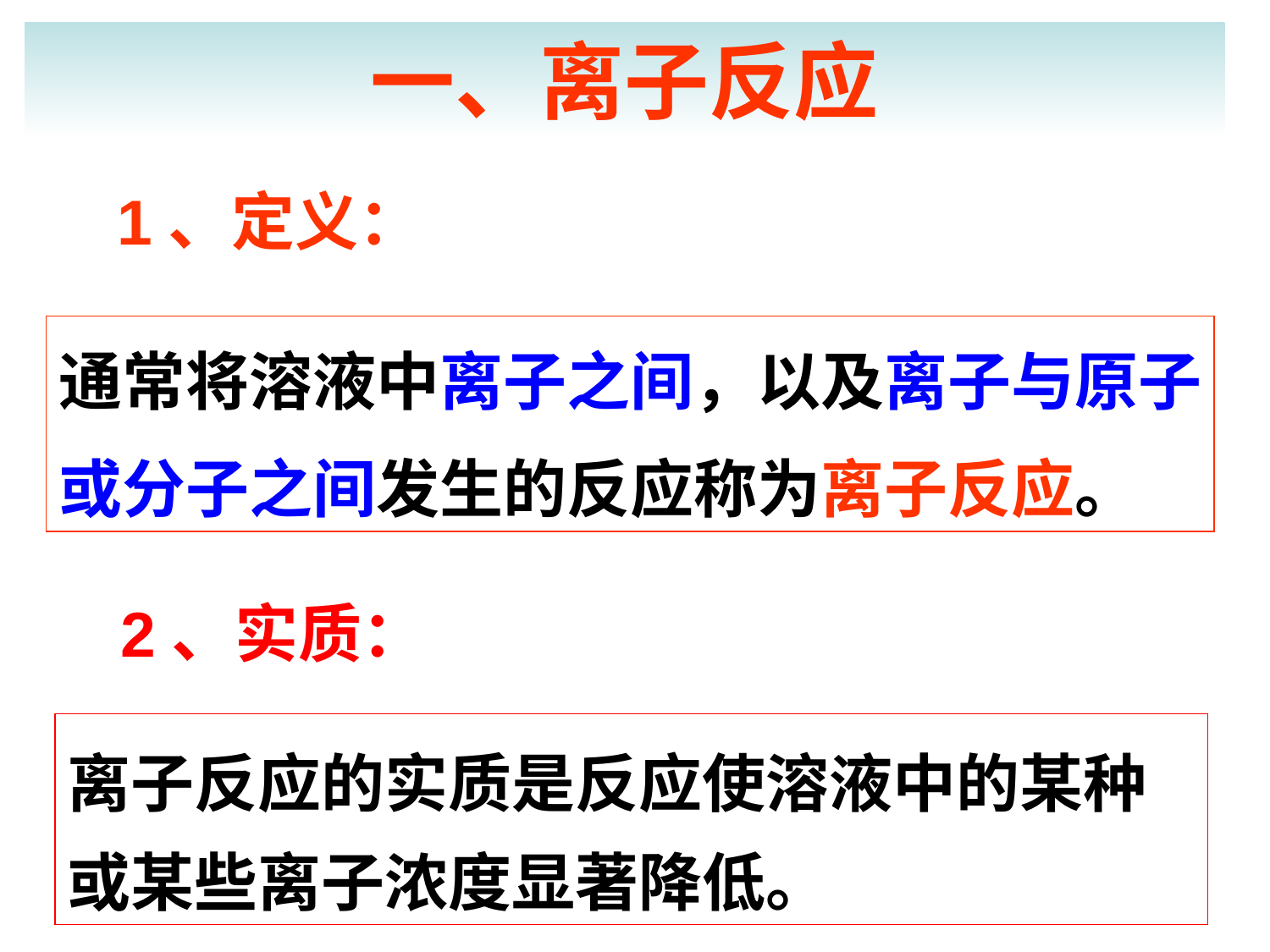

一、离子反应
1、定义：
通常将溶液中离子之间，以及离子与原子
或分子之间发生的反应称为离子反应。
2、实质：
离子反应的实质是反应使溶液中的某种或某些离子浓度显著降低。